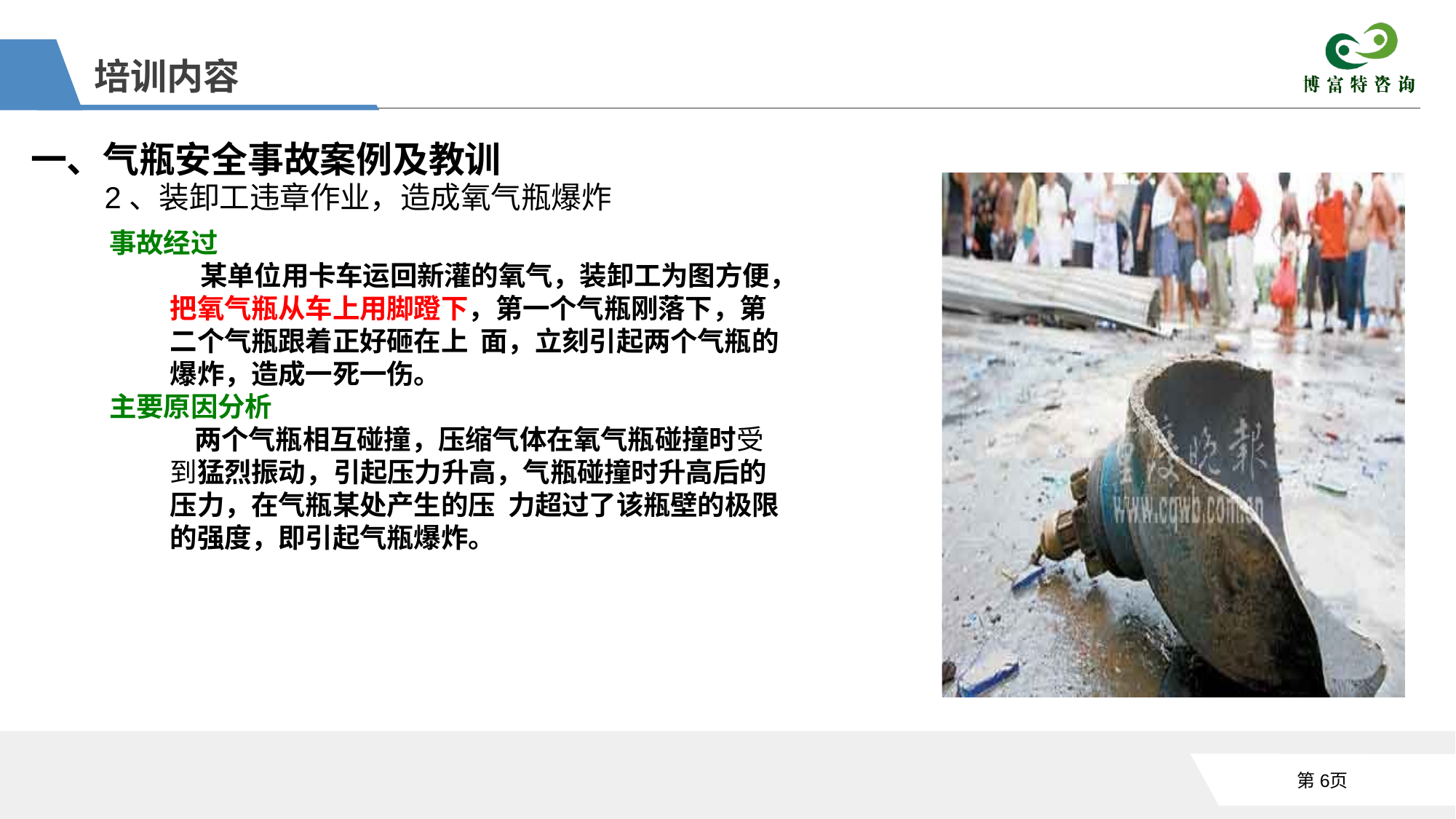

培训内容
一、气瓶安全事故案例及教训
2、装卸工违章作业，造成氧气瓶爆炸

事故经过
              某单位用卡车运回新灌的氧气，装卸工为图方便，把氧气瓶从车上用脚蹬下，第一个气瓶刚落下，第二个气瓶跟着正好砸在上  面，立刻引起两个气瓶的爆炸，造成一死一伤。
主要原因分析
             两个气瓶相互碰撞，压缩气体在氧气瓶碰撞时受到猛烈振动，引起压力升高，气瓶碰撞时升高后的压力，在气瓶某处产生的压  力超过了该瓶壁的极限的强度，即引起气瓶爆炸。